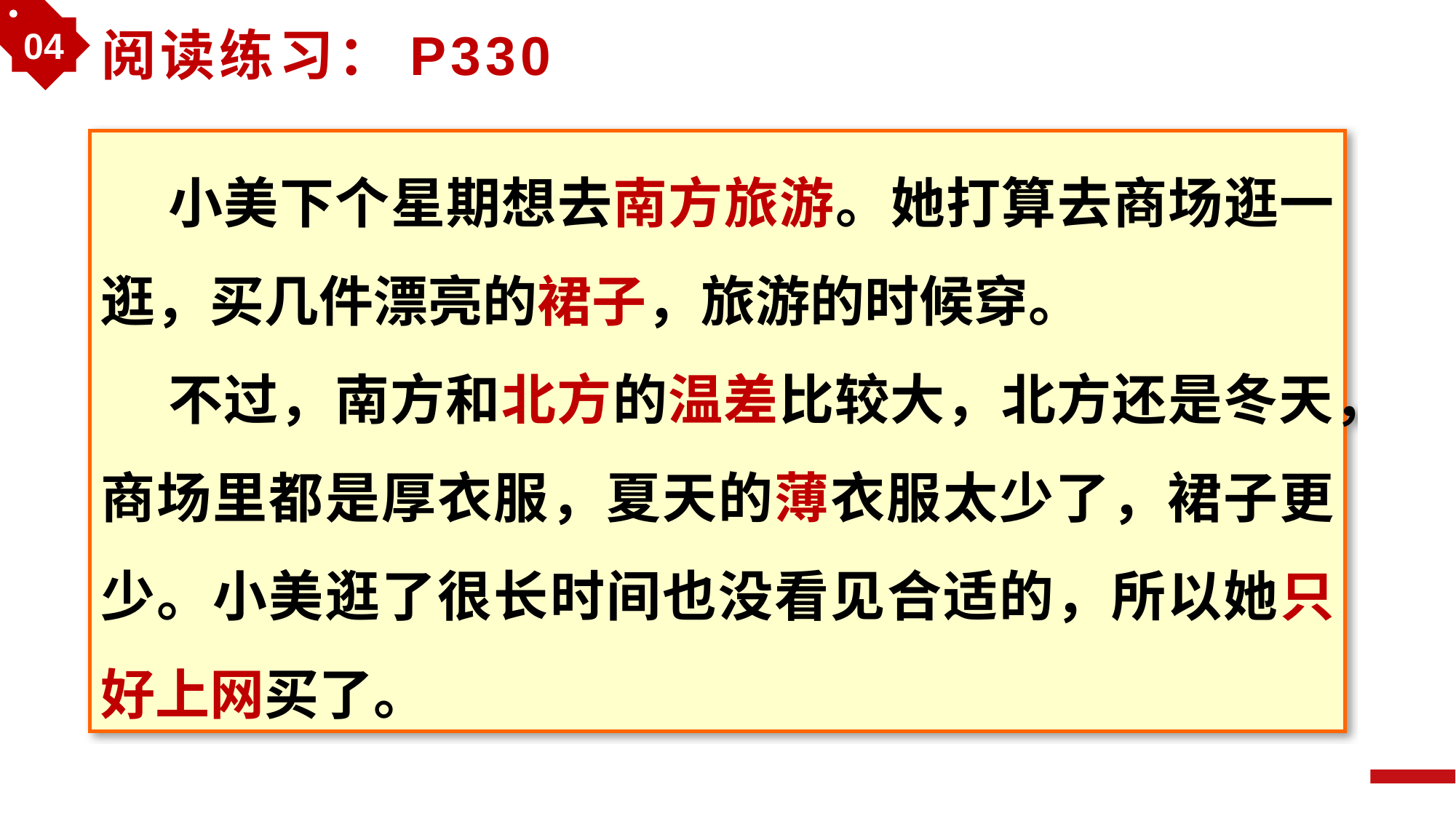

04
阅读练习：P330
    小美下个星期想去南方旅游。她打算去商场逛一逛，买几件漂亮的裙子，旅游的时候穿。
    不过，南方和北方的温差比较大，北方还是冬天，商场里都是厚衣服，夏天的薄衣服太少了，裙子更少。小美逛了很长时间也没看见合适的，所以她只好上网买了。